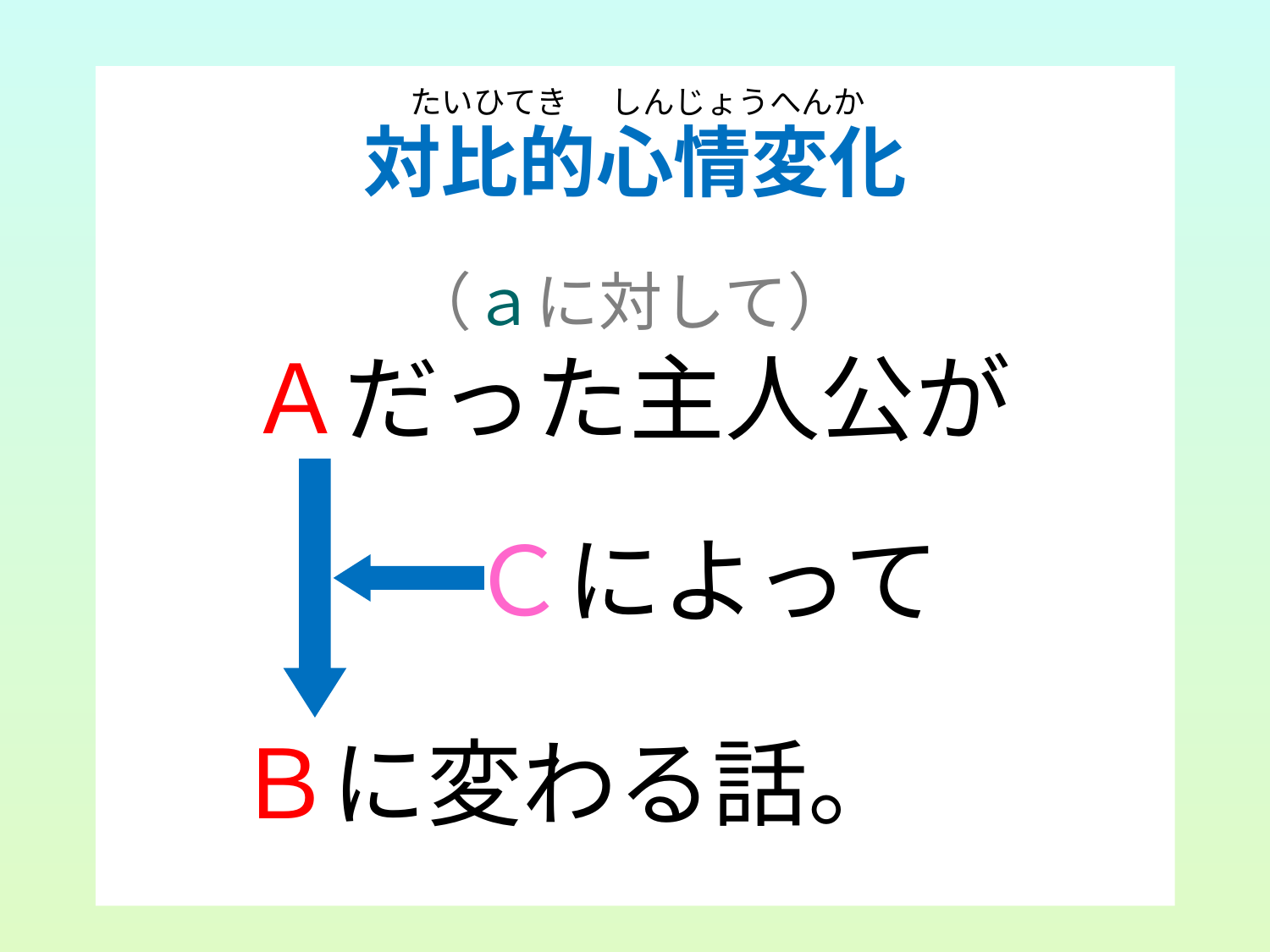

対比的心情変化

たいひてき
しんじょうへんか
（ａに対して）
Ａだった主人公が

Ｃによって
Ｂに変わる話。